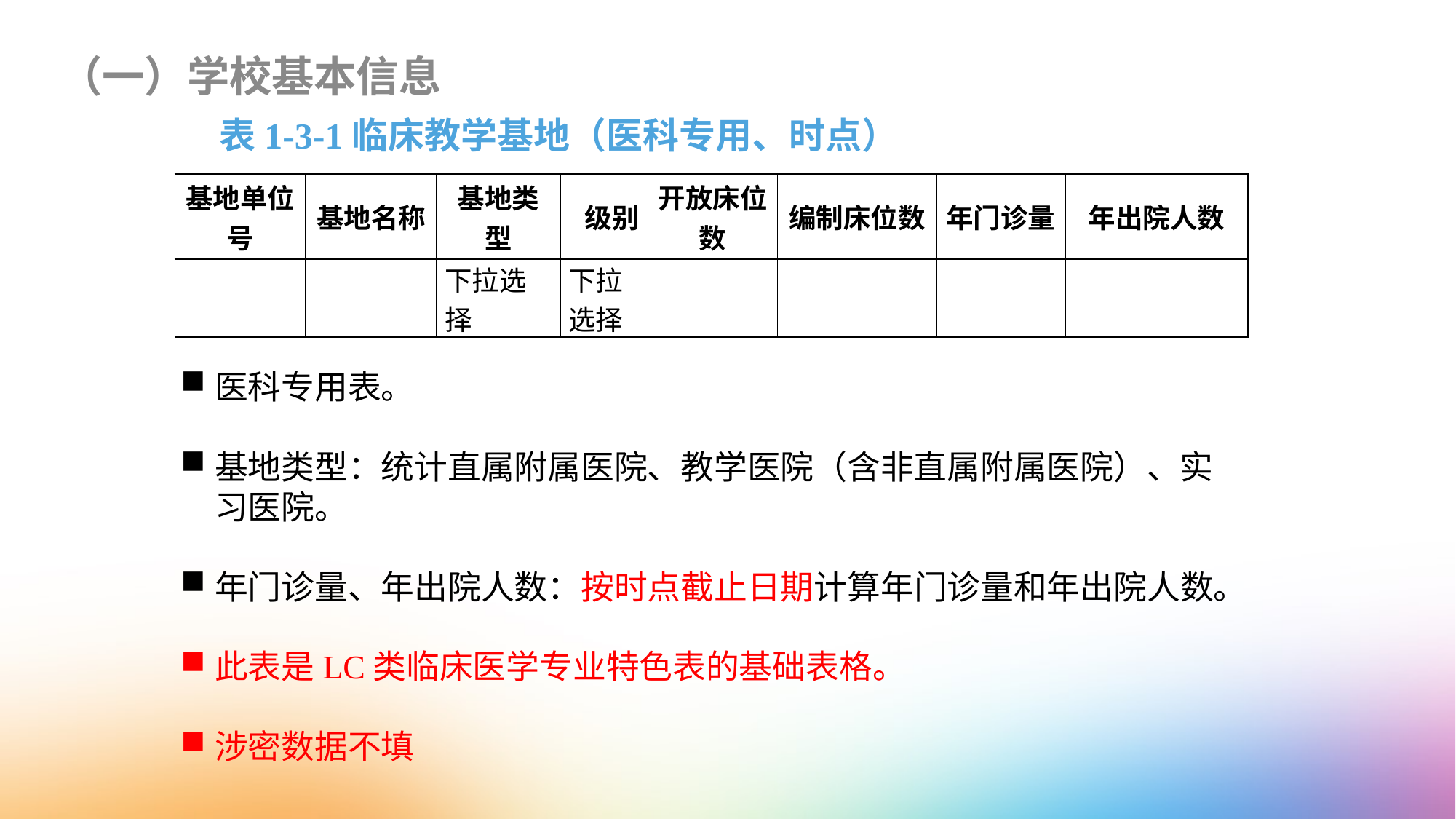

（一）学校基本信息
表1-3-1临床教学基地（医科专用、时点）

| 基地单位号 | 基地名称 | 基地类型 | 级别 | 开放床位数 | 编制床位数 | 年门诊量 | 年出院人数 |
| --- | --- | --- | --- | --- | --- | --- | --- |
|  |  | 下拉选择 | 下拉选择 |  |  |  |  |

医科专用表。

基地类型：统计直属附属医院、教学医院（含非直属附属医院）、实习医院。

年门诊量、年出院人数：按时点截止日期计算年门诊量和年出院人数。

此表是LC类临床医学专业特色表的基础表格。

涉密数据不填